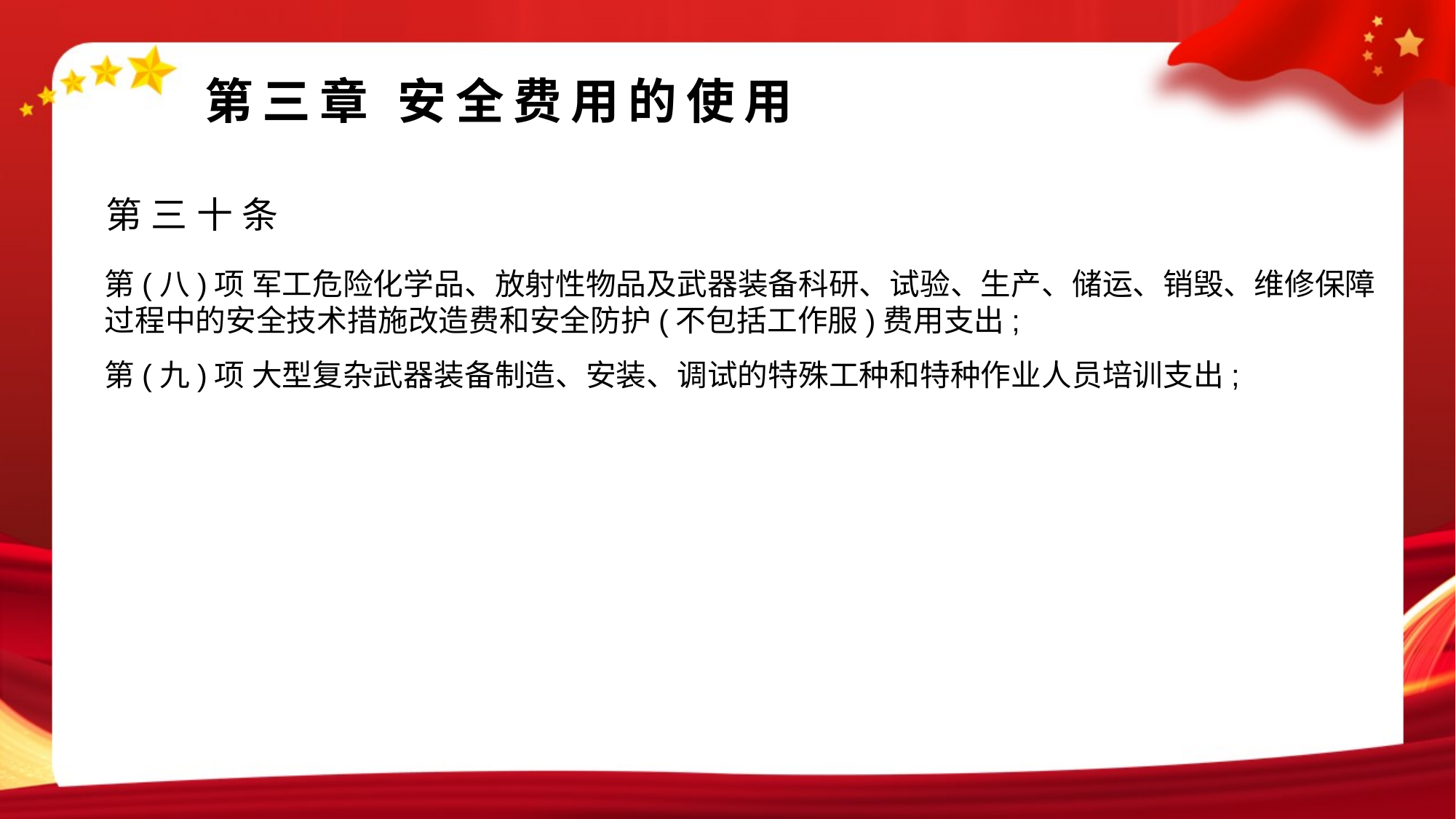

#
第三章 安全费用的使用
第三十条
第(八)项 军工危险化学品、放射性物品及武器装备科研、试验、生产、储运、销毁、维修保障过程中的安全技术措施改造费和安全防护(不包括工作服)费用支出;
第(九)项 大型复杂武器装备制造、安装、调试的特殊工种和特种作业人员培训支出;